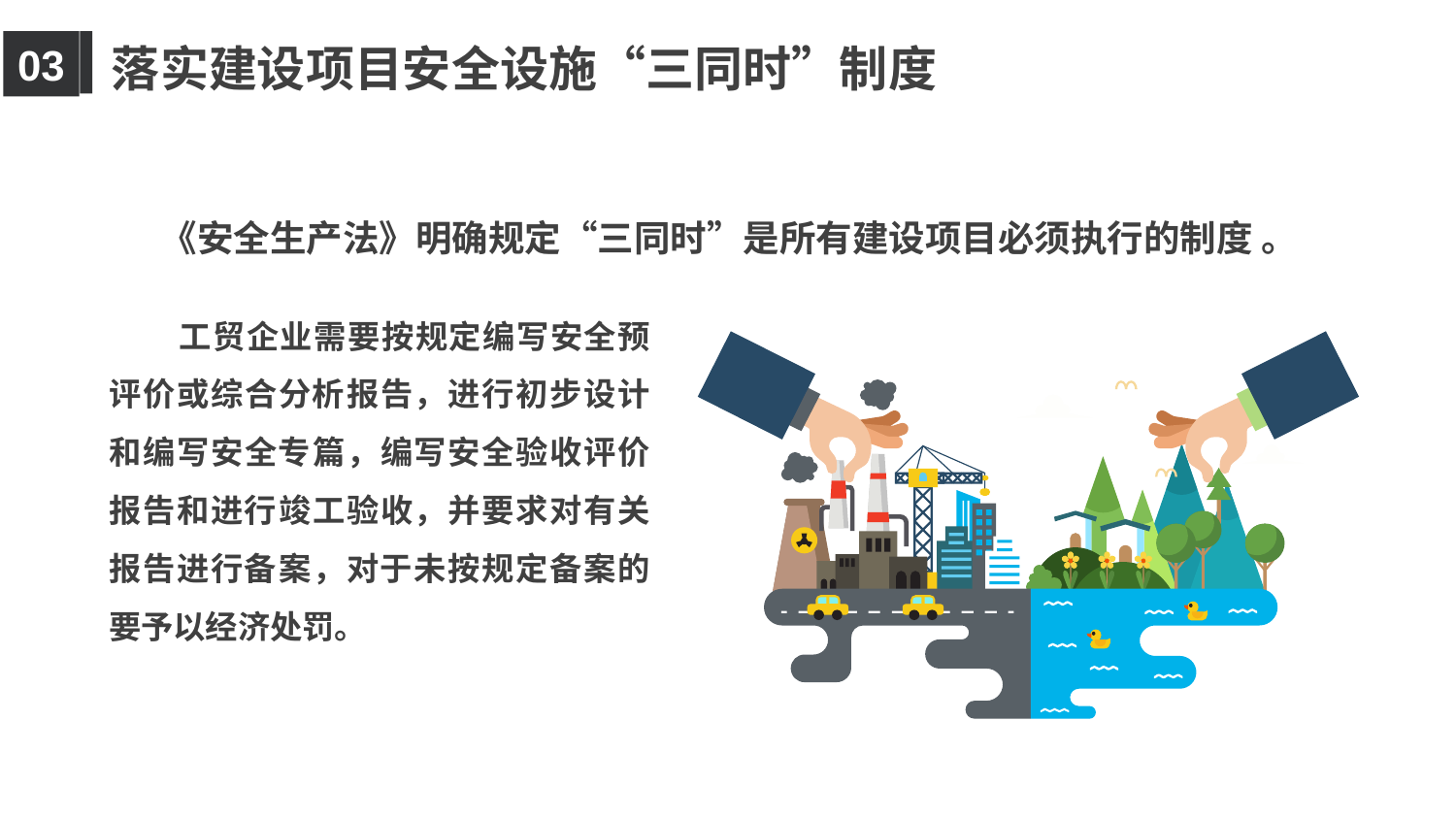

03

落实建设项目安全设施“三同时”制度
 《安全生产法》明确规定“三同时”是所有建设项目必须执行的制度 。
       工贸企业需要按规定编写安全预评价或综合分析报告，进行初步设计和编写安全专篇，编写安全验收评价报告和进行竣工验收，并要求对有关报告进行备案，对于未按规定备案的要予以经济处罚。